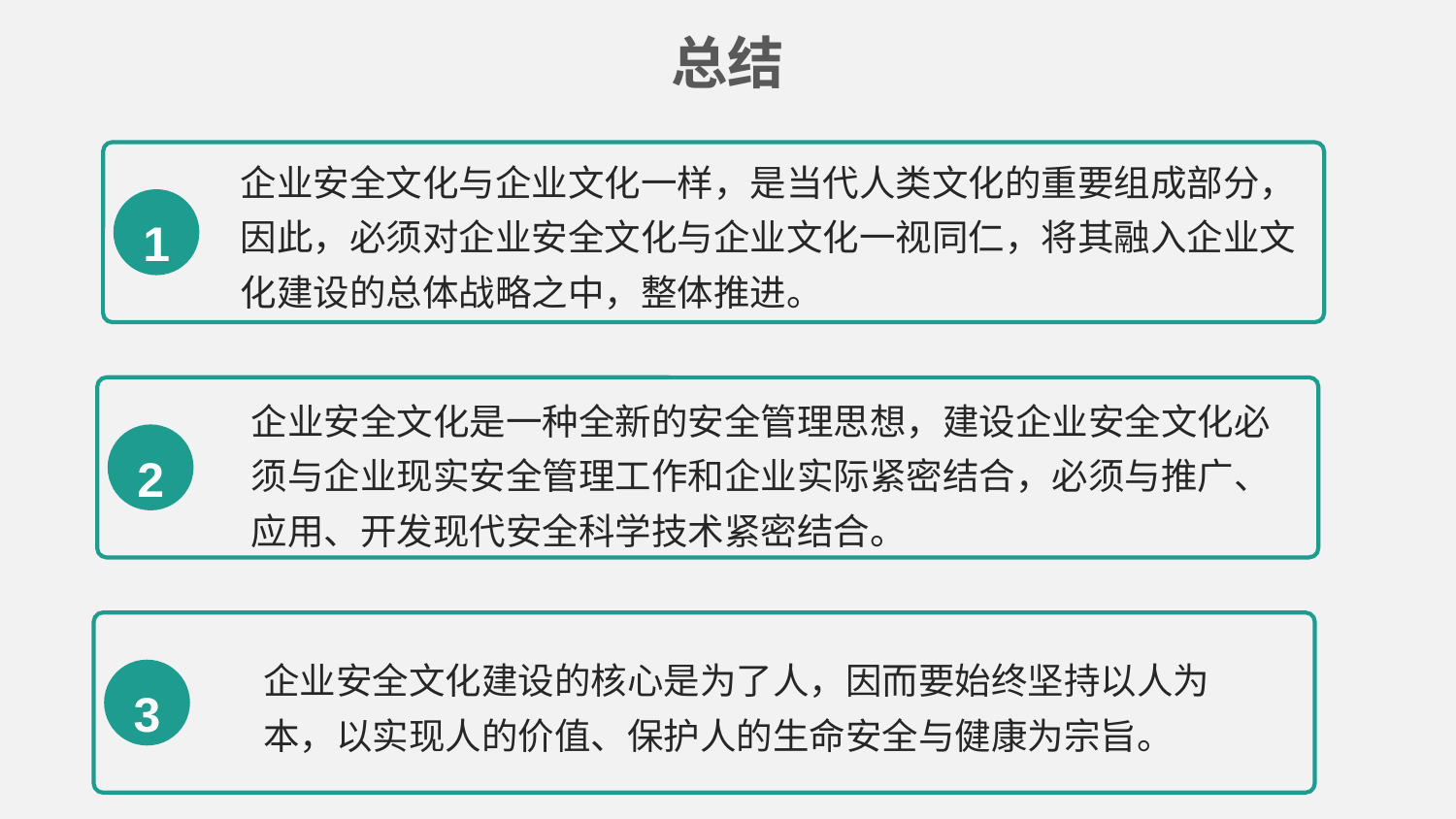

总结

企业安全文化与企业文化一样，是当代人类文化的重要组成部分，因此，必须对企业安全文化与企业文化一视同仁，将其融入企业文化建设的总体战略之中，整体推进。

1

企业安全文化是一种全新的安全管理思想，建设企业安全文化必须与企业现实安全管理工作和企业实际紧密结合，必须与推广、应用、开发现代安全科学技术紧密结合。

2

企业安全文化建设的核心是为了人，因而要始终坚持以人为本，以实现人的价值、保护人的生命安全与健康为宗旨。

3